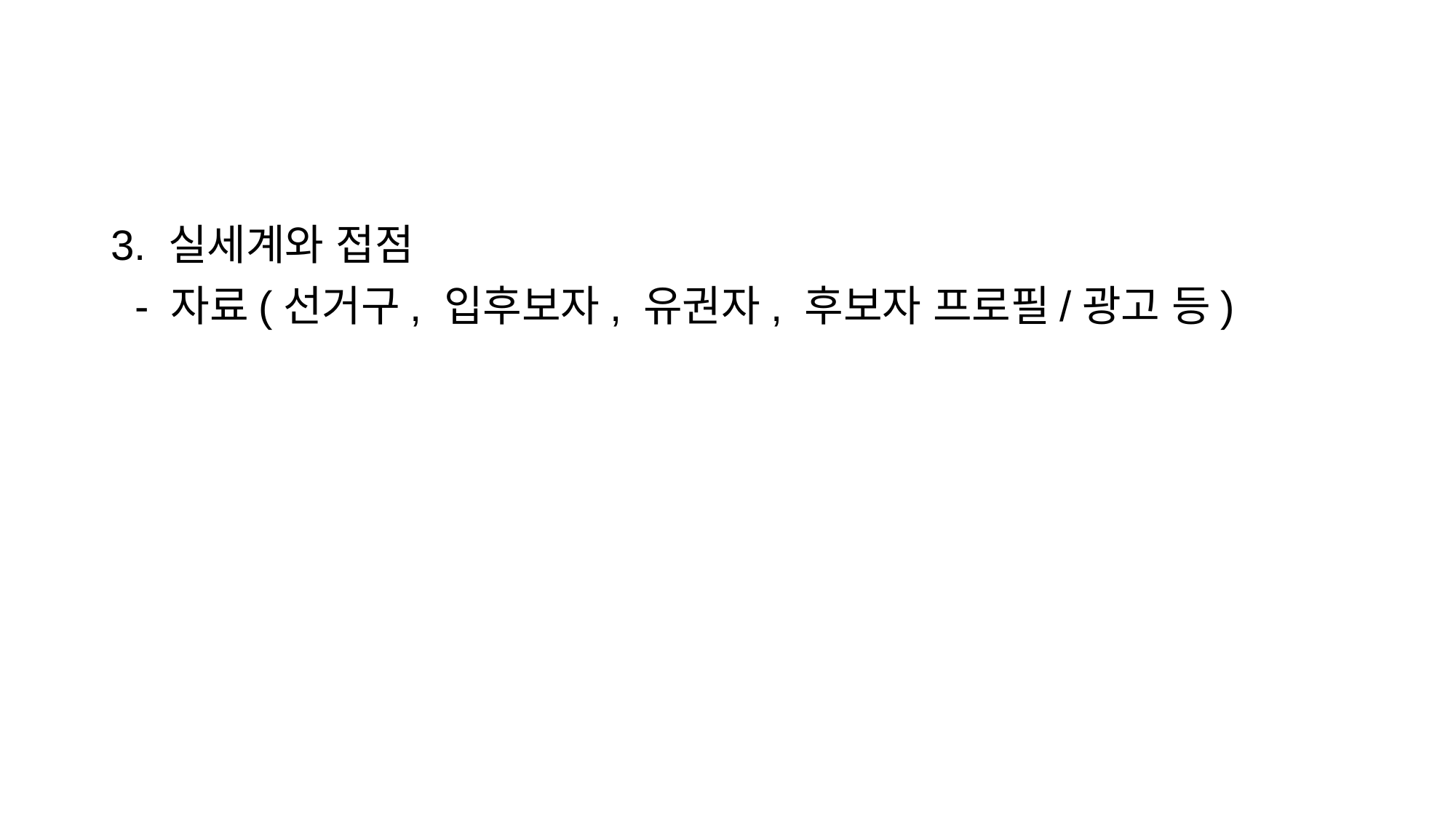

#
3. 실세계와 접점
  - 자료(선거구, 입후보자, 유권자, 후보자 프로필/광고 등)